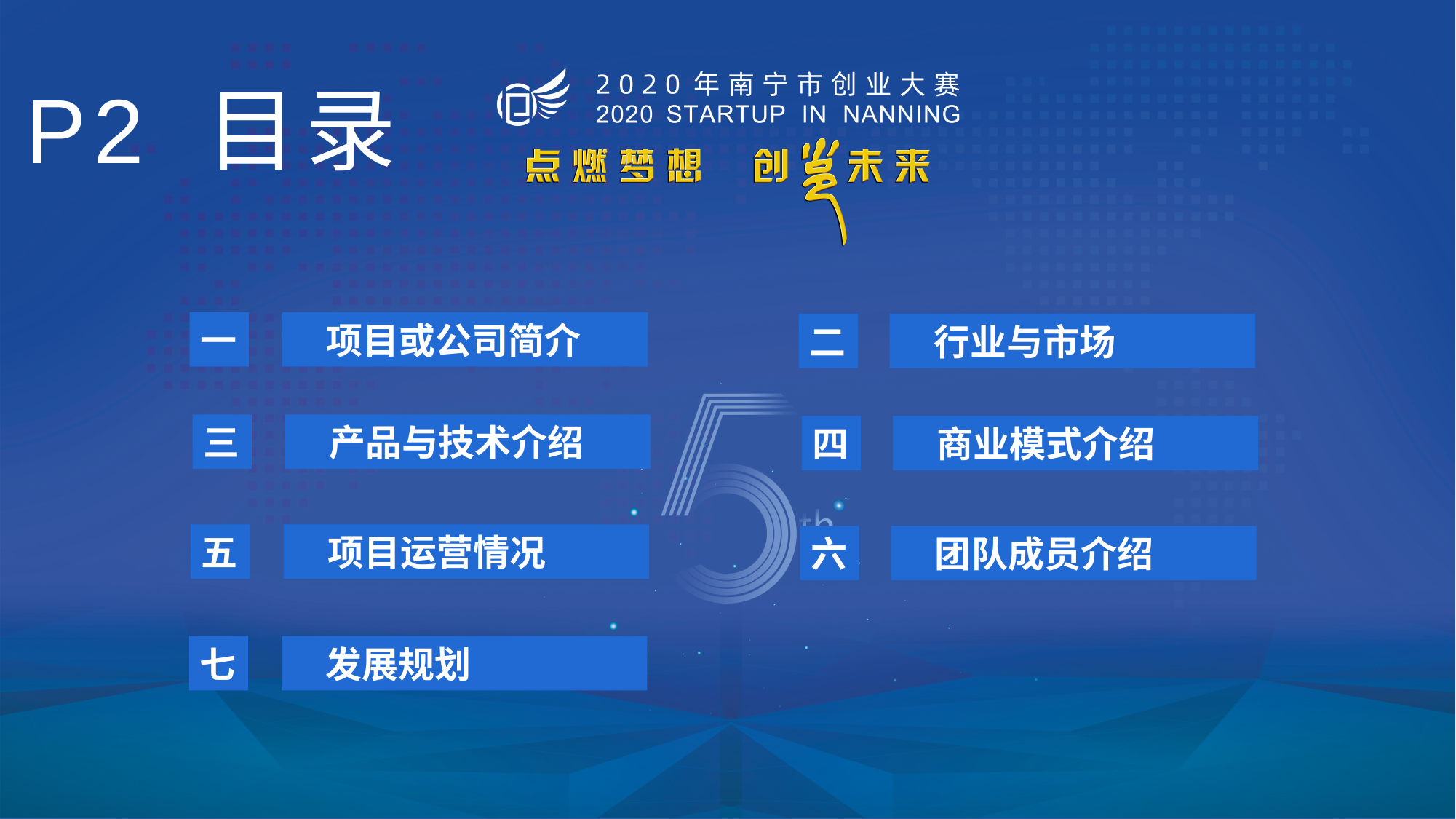

P2 目录
一
   项目或公司简介
二
   行业与市场
三
   产品与技术介绍
四
   商业模式介绍
五
   项目运营情况
六
   团队成员介绍
七
   发展规划